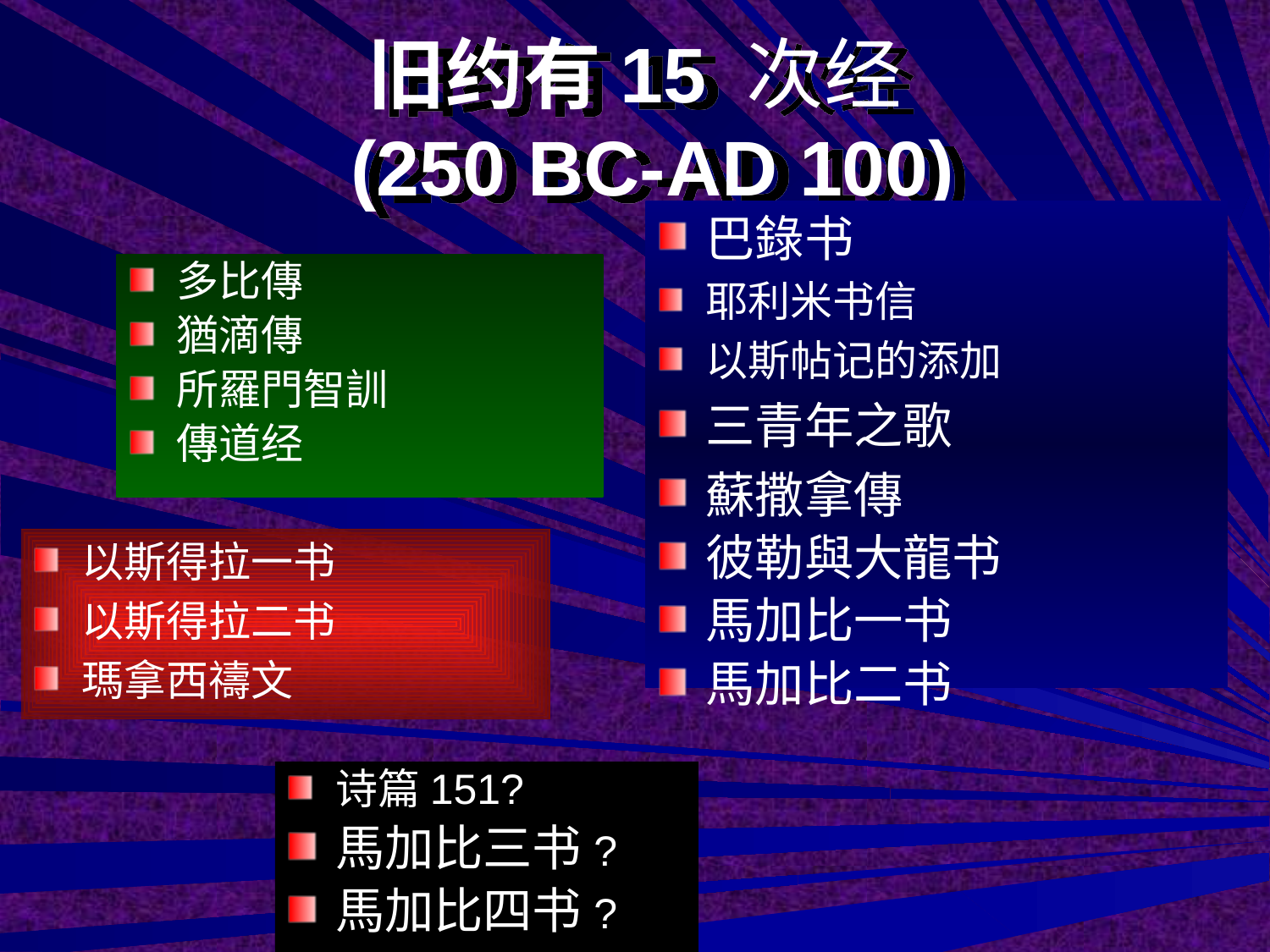

# 旧约有15 次经 (250 BC-AD 100)
巴錄书
耶利米书信
以斯帖记的添加
三青年之歌
蘇撒拿傳
彼勒與大龍书
馬加比一书
馬加比二书
多比傳
猶滴傳
所羅門智訓
傳道经
以斯得拉一书
以斯得拉二书
瑪拿西禱文
诗篇151?
馬加比三书?
馬加比四书?